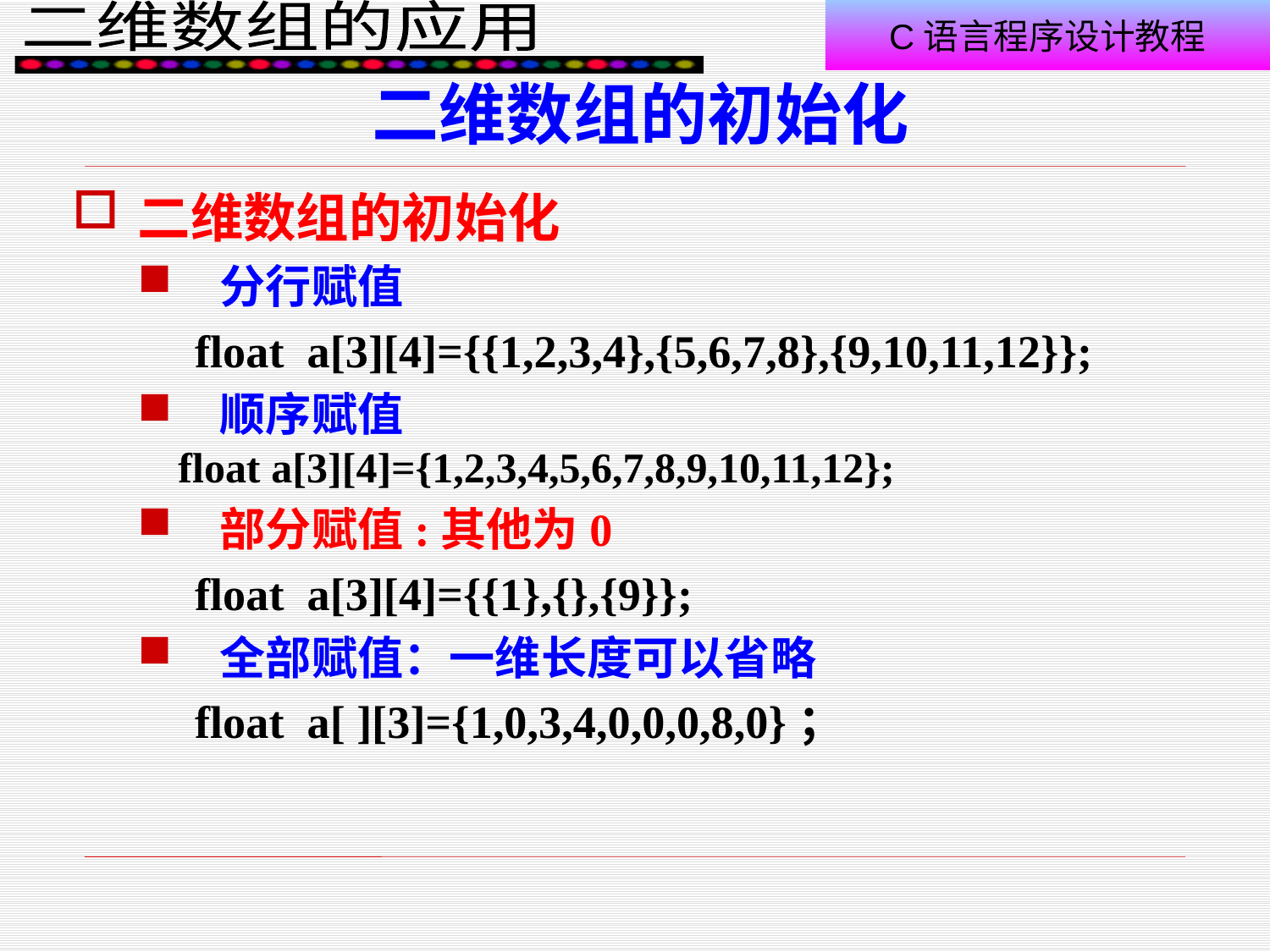

二维数组的初始化

二维数组的初始化
 分行赋值
     float  a[3][4]={{1,2,3,4},{5,6,7,8},{9,10,11,12}};
 顺序赋值
          float a[3][4]={1,2,3,4,5,6,7,8,9,10,11,12};
 部分赋值:其他为0
     float  a[3][4]={{1},{},{9}};
 全部赋值：一维长度可以省略
     float  a[ ][3]={1,0,3,4,0,0,0,8,0}；